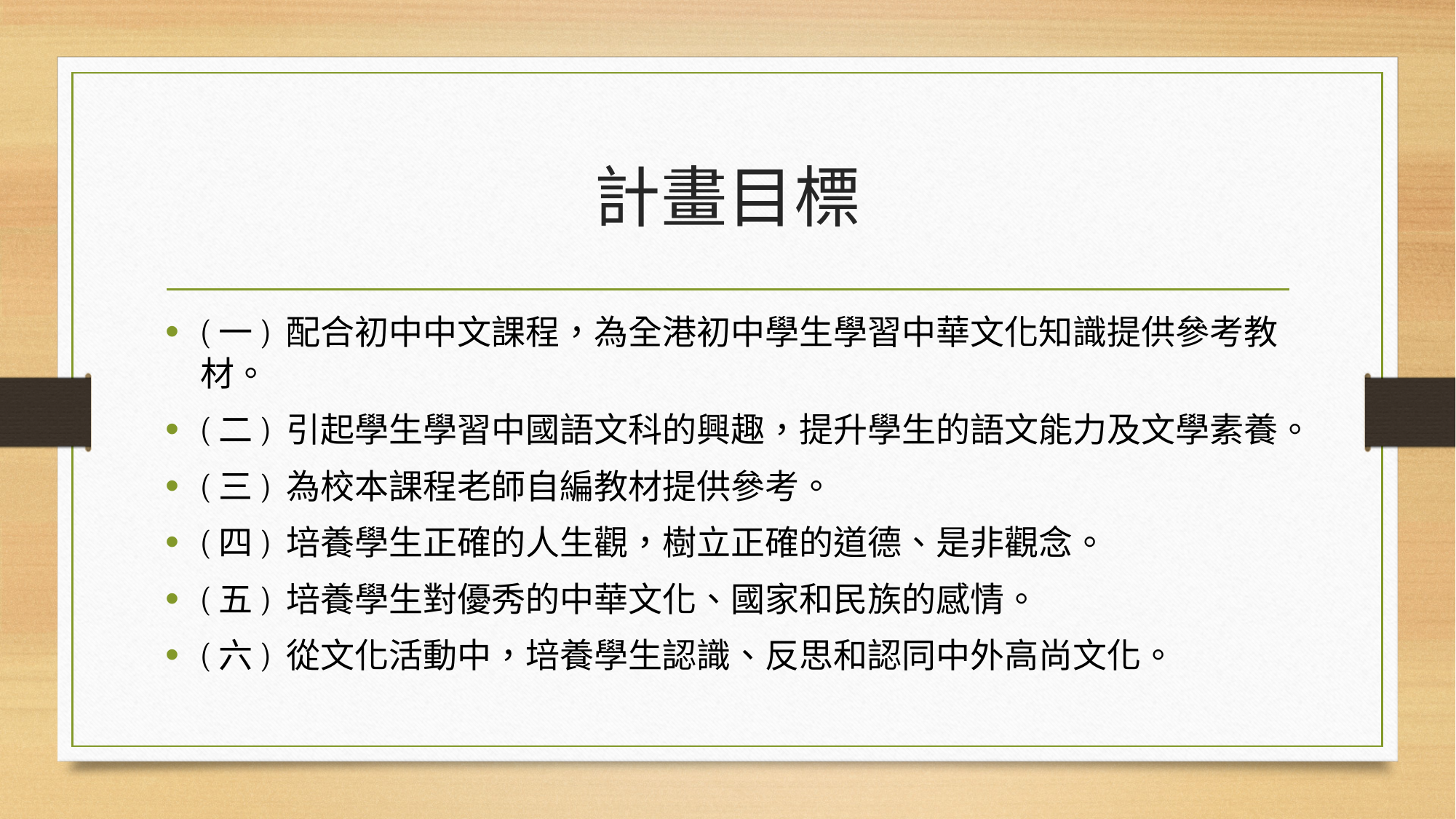

# 計畫目標
(一) 配合初中中文課程，為全港初中學生學習中華文化知識提供參考教材。
(二) 引起學生學習中國語文科的興趣，提升學生的語文能力及文學素養。
(三) 為校本課程老師自編教材提供參考。
(四) 培養學生正確的人生觀，樹立正確的道德、是非觀念。
(五) 培養學生對優秀的中華文化、國家和民族的感情。
(六) 從文化活動中，培養學生認識、反思和認同中外高尚文化。